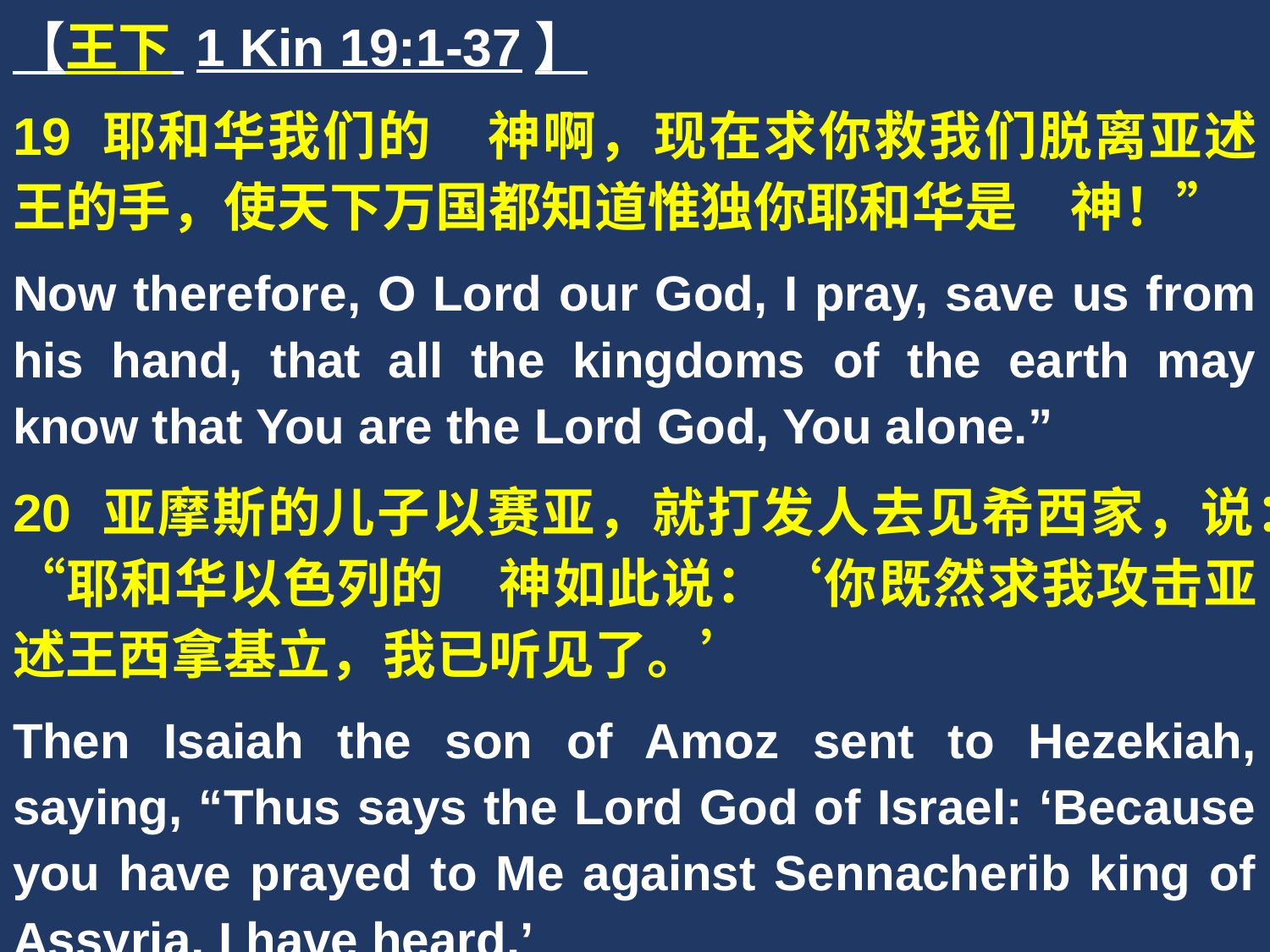

【王下 1 Kin 19:1-37】
19 耶和华我们的　神啊，现在求你救我们脱离亚述王的手，使天下万国都知道惟独你耶和华是　神！”
Now therefore, O Lord our God, I pray, save us from his hand, that all the kingdoms of the earth may know that You are the Lord God, You alone.”
20 亚摩斯的儿子以赛亚，就打发人去见希西家，说：“耶和华以色列的　神如此说：‘你既然求我攻击亚述王西拿基立，我已听见了。’
Then Isaiah the son of Amoz sent to Hezekiah, saying, “Thus says the Lord God of Israel: ‘Because you have prayed to Me against Sennacherib king of Assyria, I have heard.’